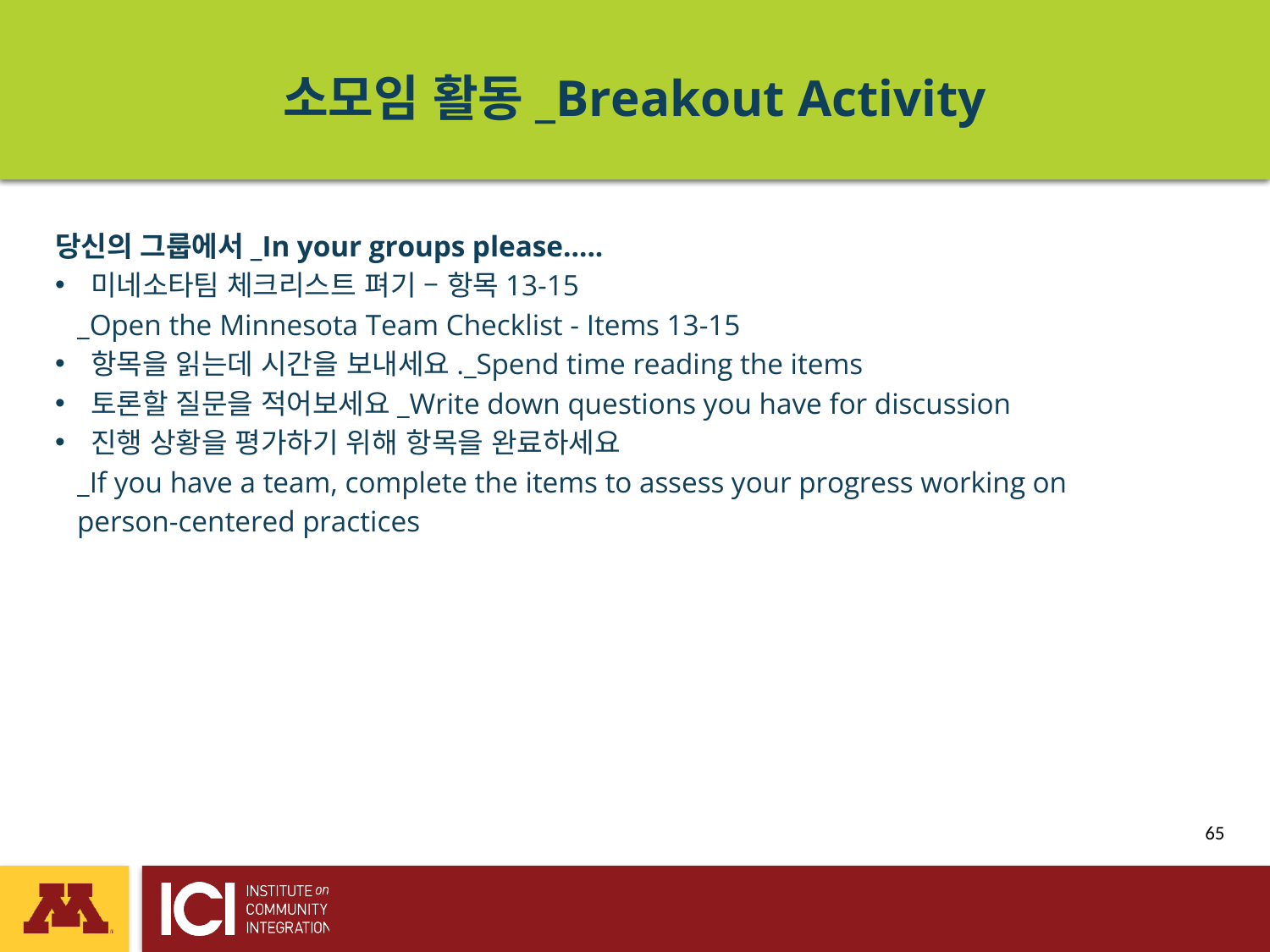

# 소모임 활동_Breakout Activity
당신의 그룹에서_In your groups please…..
미네소타팀 체크리스트 펴기 – 항목13-15
   _Open the Minnesota Team Checklist - Items 13-15
항목을 읽는데 시간을 보내세요._Spend time reading the items
토론할 질문을 적어보세요_Write down questions you have for discussion
진행 상황을 평가하기 위해 항목을 완료하세요
   _If you have a team, complete the items to assess your progress working on
   person-centered practices

                                                                                                                                                                                                                                                                     65